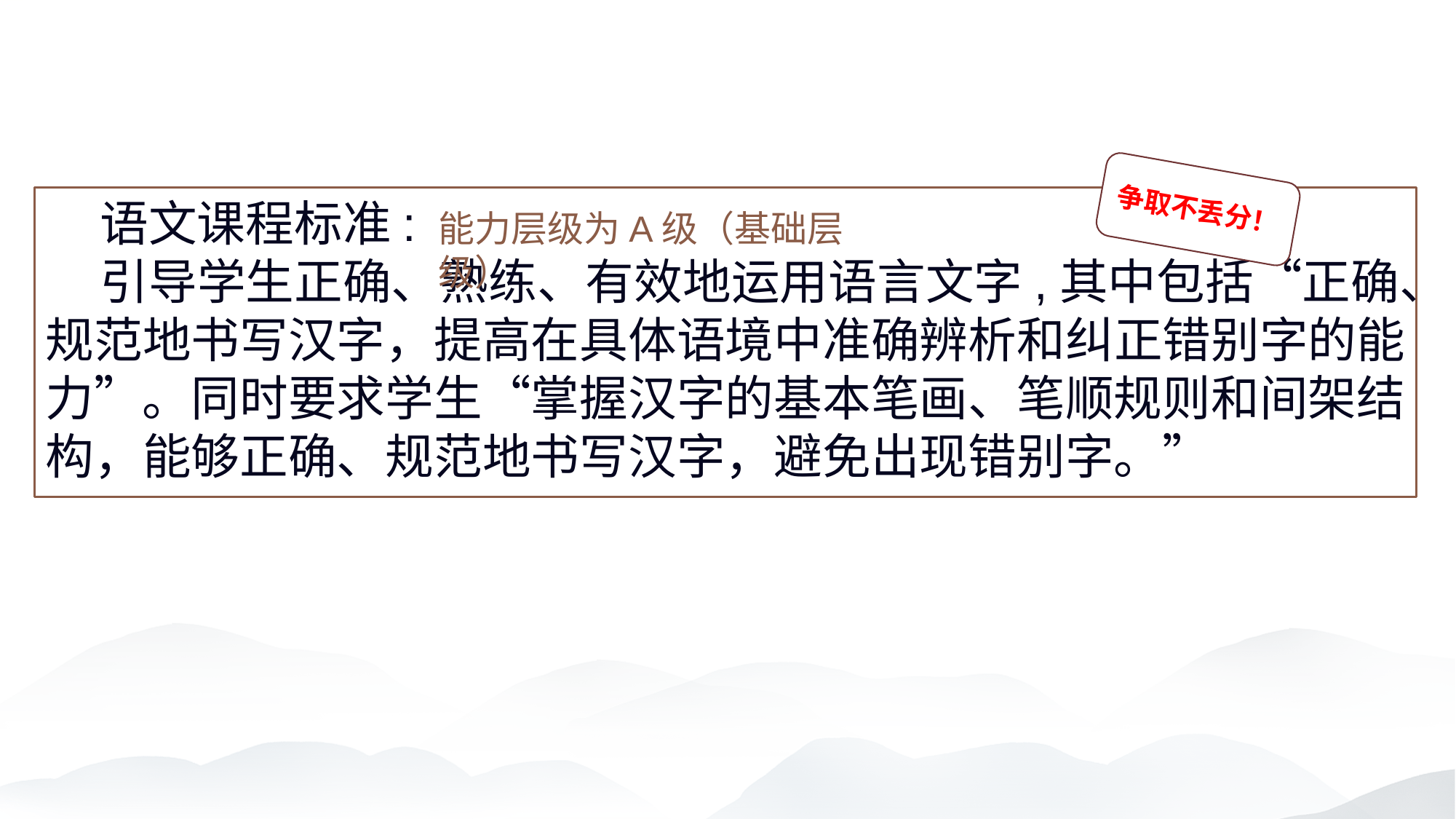

争取不丢分！
语文课程标准:
引导学生正确、熟练、有效地运用语言文字,其中包括“正确、规范地书写汉字，提高在具体语境中准确辨析和纠正错别字的能力”。同时要求学生“掌握汉字的基本笔画、笔顺规则和间架结构，能够正确、规范地书写汉字，避免出现错别字。”
能力层级为A级（基础层级）